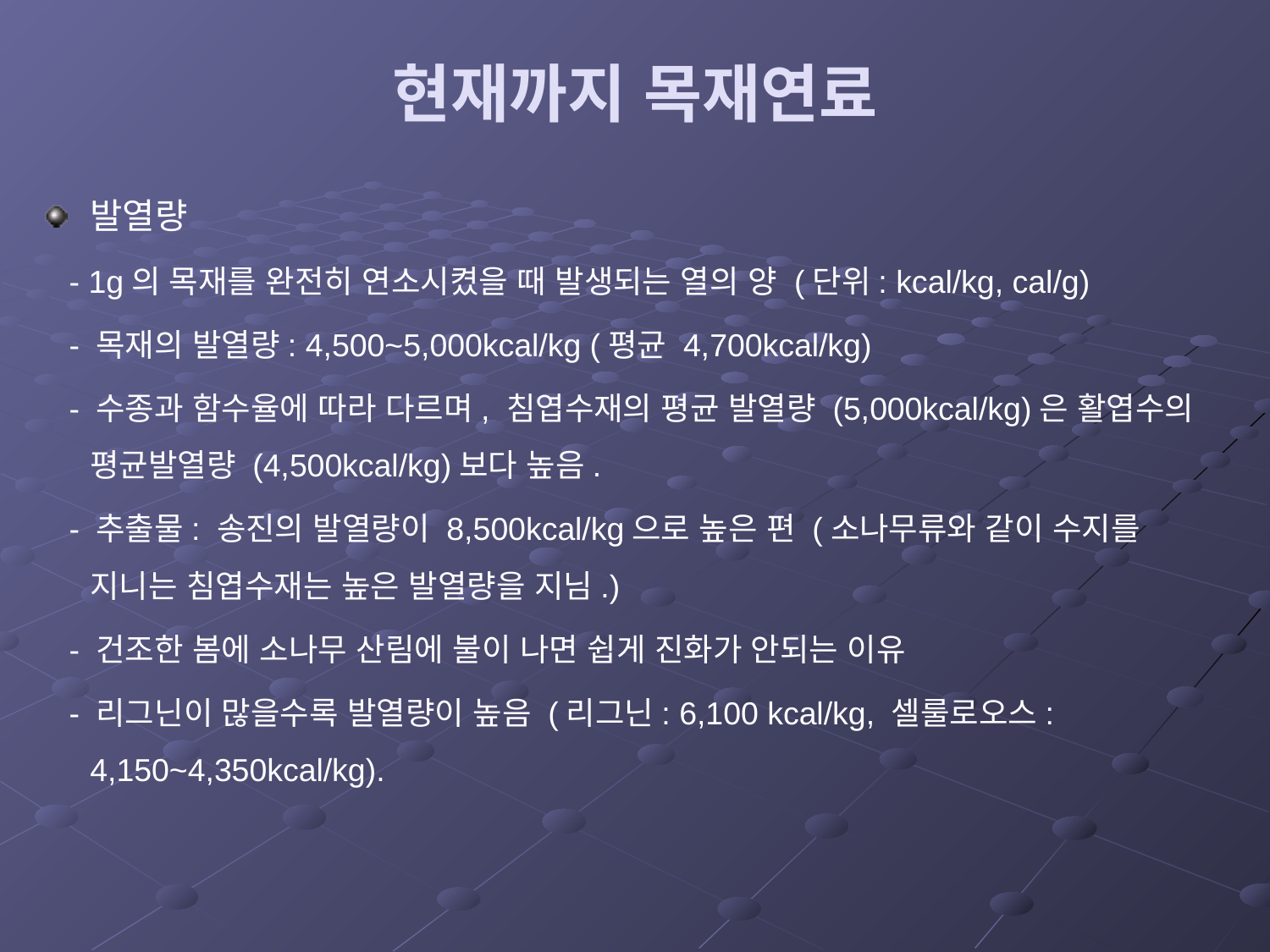

# 현재까지 목재연료
발열량
   - 1g의 목재를 완전히 연소시켰을 때 발생되는 열의 양 (단위: kcal/kg, cal/g)
   - 목재의 발열량: 4,500~5,000kcal/kg (평균 4,700kcal/kg)
   - 수종과 함수율에 따라 다르며, 침엽수재의 평균 발열량 (5,000kcal/kg)은 활엽수의 평균발열량 (4,500kcal/kg)보다 높음.
   - 추출물: 송진의 발열량이 8,500kcal/kg으로 높은 편 (소나무류와 같이 수지를 지니는 침엽수재는 높은 발열량을 지님.)
   - 건조한 봄에 소나무 산림에 불이 나면 쉽게 진화가 안되는 이유
   - 리그닌이 많을수록 발열량이 높음 (리그닌: 6,100 kcal/kg, 셀룰로오스: 4,150~4,350kcal/kg).